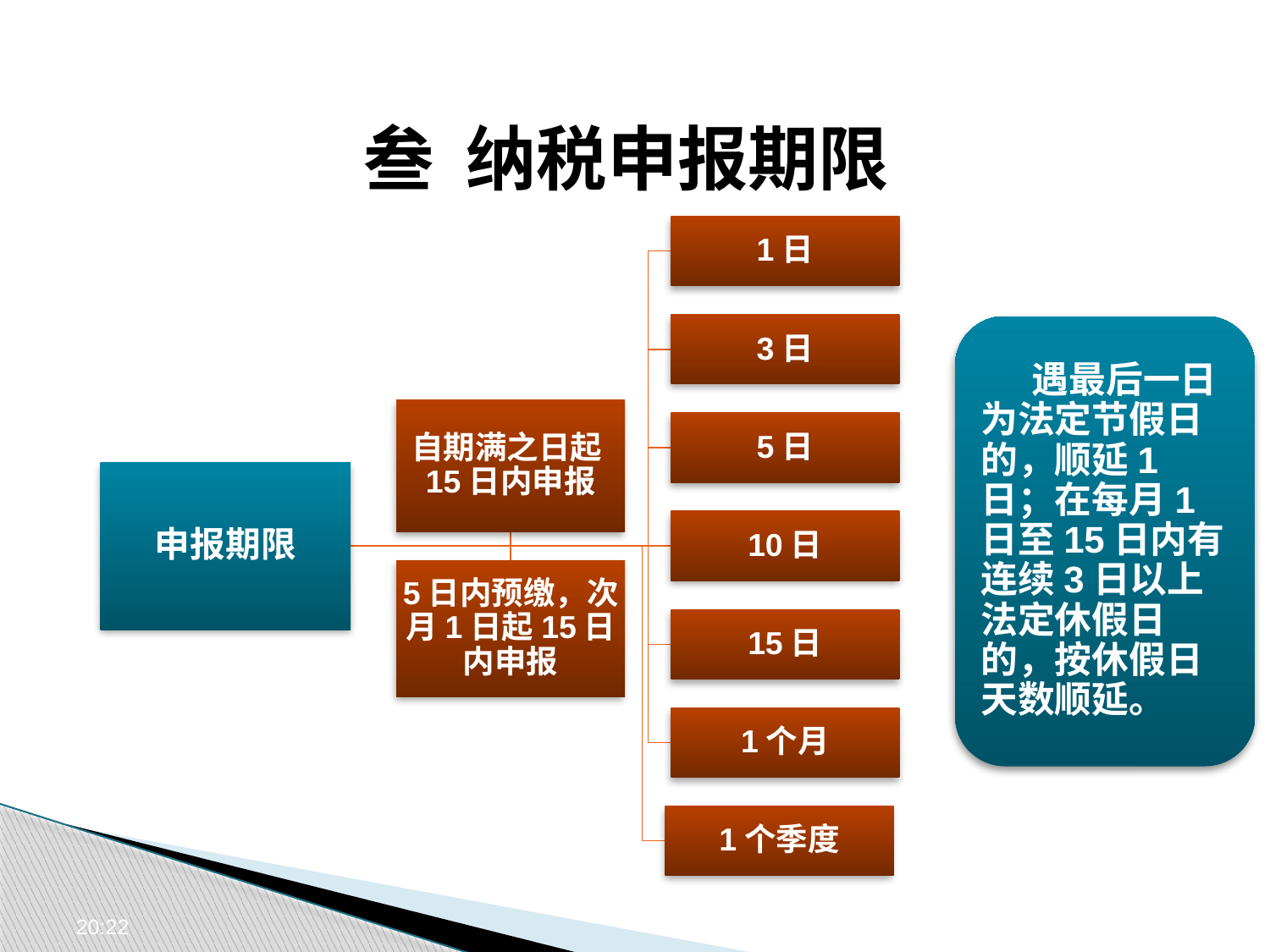

叁  纳税申报期限
申报期限
1日
3日
5日
10日
15日
1个月
1个季度
自期满之日起15日内申报
5日内预缴，次月1日起15日内申报
     遇最后一日为法定节假日的，顺延1日；在每月1日至15日内有连续3日以上法定休假日的，按休假日天数顺延。
20:22
12